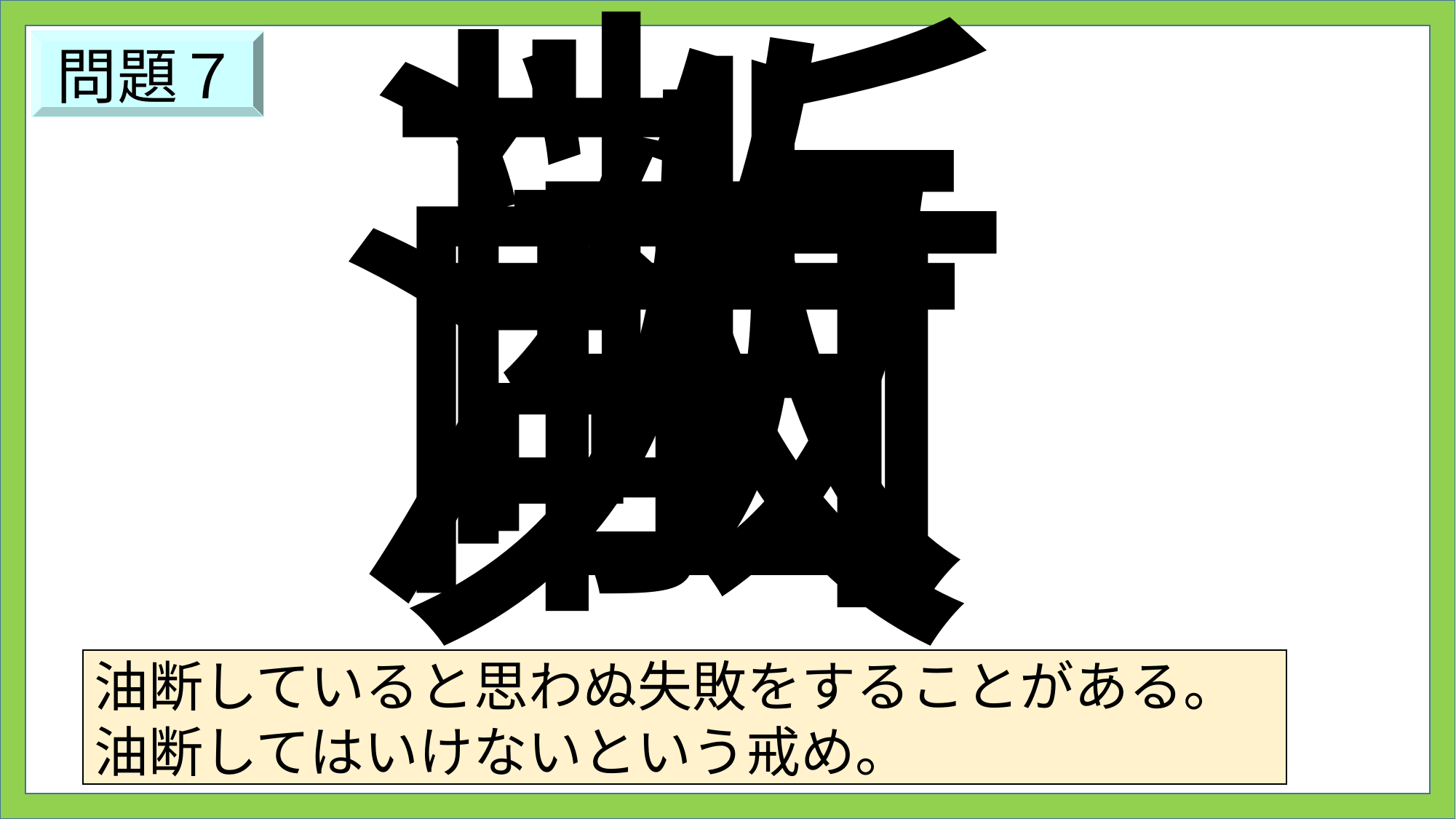

断
敵
油
大
問題７
油断していると思わぬ失敗をすることがある。油断してはいけないという戒め。